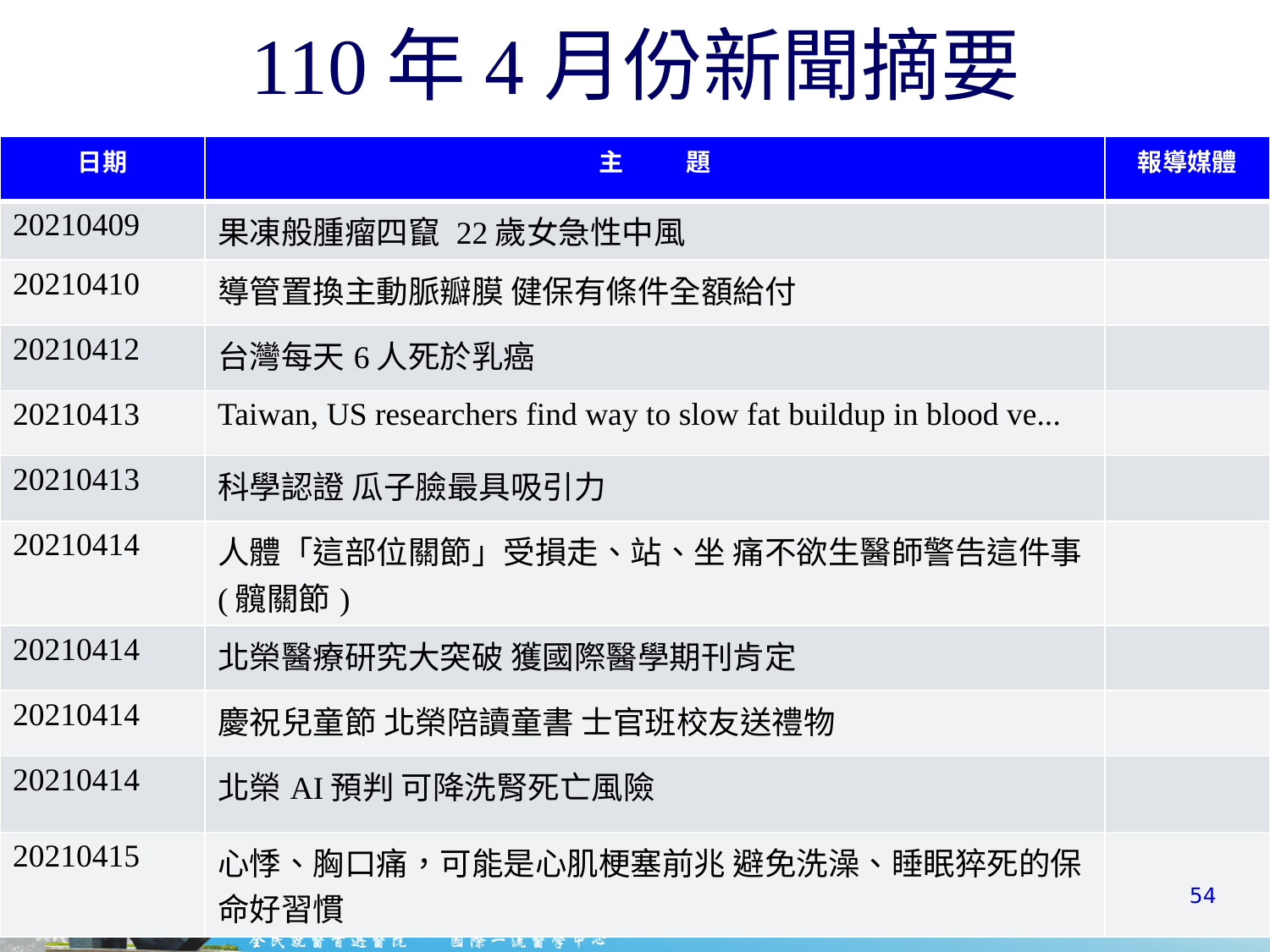

# 110年4月份新聞摘要
| 日期 | 主 題 | 報導媒體 |
| --- | --- | --- |
| 20210409 | 果凍般腫瘤四竄 22歲女急性中風 |  |
| 20210410 | 導管置換主動脈瓣膜 健保有條件全額給付 |  |
| 20210412 | 台灣每天6人死於乳癌 |  |
| 20210413 | Taiwan, US researchers find way to slow fat buildup in blood ve... |  |
| 20210413 | 科學認證 瓜子臉最具吸引力 |  |
| 20210414 | 人體「這部位關節」受損走、站、坐 痛不欲生醫師警告這件事(髖關節) |  |
| 20210414 | 北榮醫療研究大突破 獲國際醫學期刊肯定 |  |
| 20210414 | 慶祝兒童節 北榮陪讀童書 士官班校友送禮物 |  |
| 20210414 | 北榮AI預判 可降洗腎死亡風險 |  |
| 20210415 | 心悸、胸口痛，可能是心肌梗塞前兆 避免洗澡、睡眠猝死的保命好習慣 |  |
54